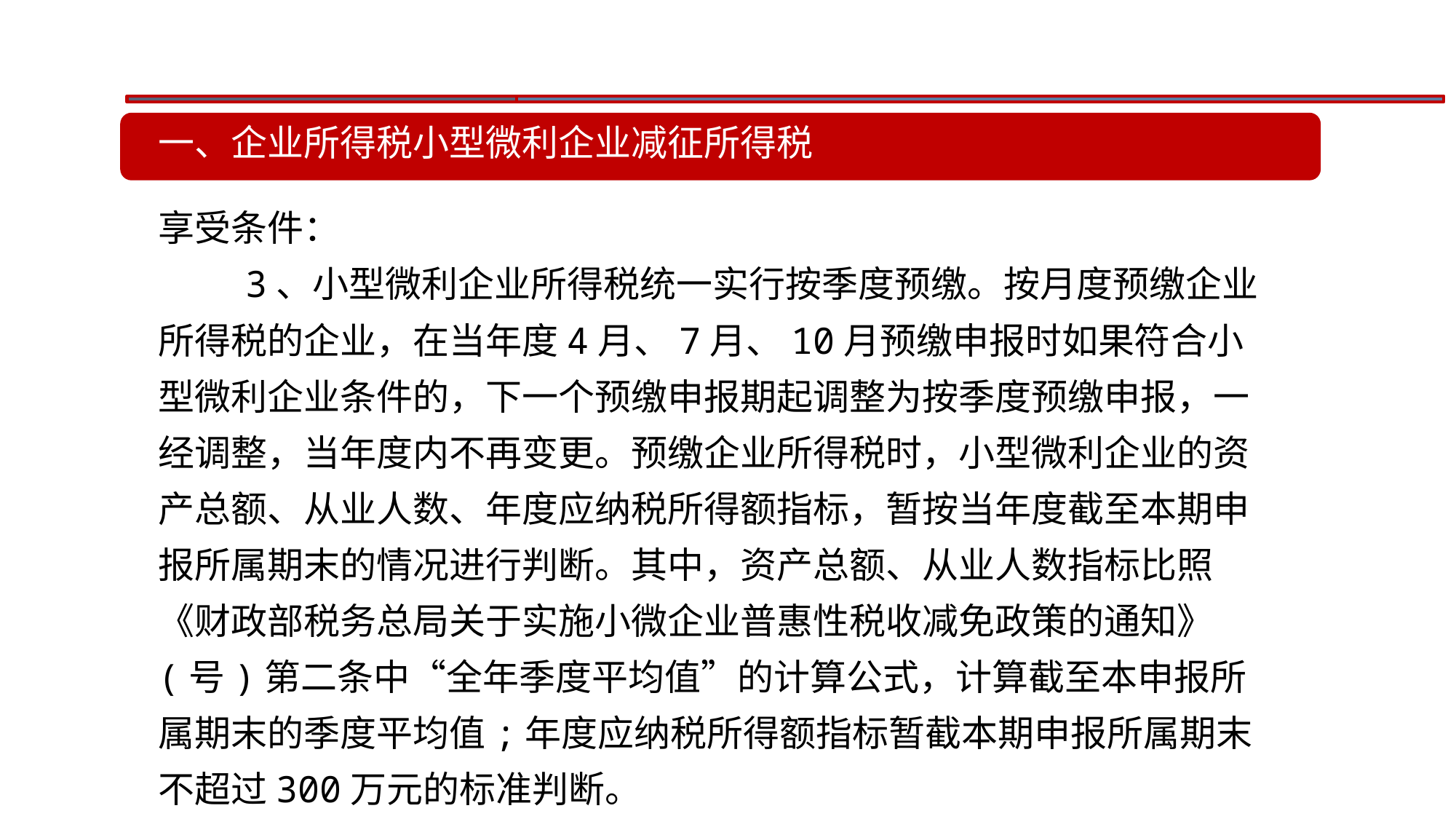

一、企业所得税小型微利企业减征所得税
享受条件：
    3、小型微利企业所得税统一实行按季度预缴。按月度预缴企业所得税的企业，在当年度4月、7月、10月预缴申报时如果符合小型微利企业条件的，下一个预缴申报期起调整为按季度预缴申报，一经调整，当年度内不再变更。预缴企业所得税时，小型微利企业的资产总额、从业人数、年度应纳税所得额指标，暂按当年度截至本期申报所属期末的情况进行判断。其中，资产总额、从业人数指标比照《财政部税务总局关于实施小微企业普惠性税收减免政策的通知》(号)第二条中“全年季度平均值”的计算公式，计算截至本申报所属期末的季度平均值;年度应纳税所得额指标暂截本期申报所属期末不超过300万元的标准判断。